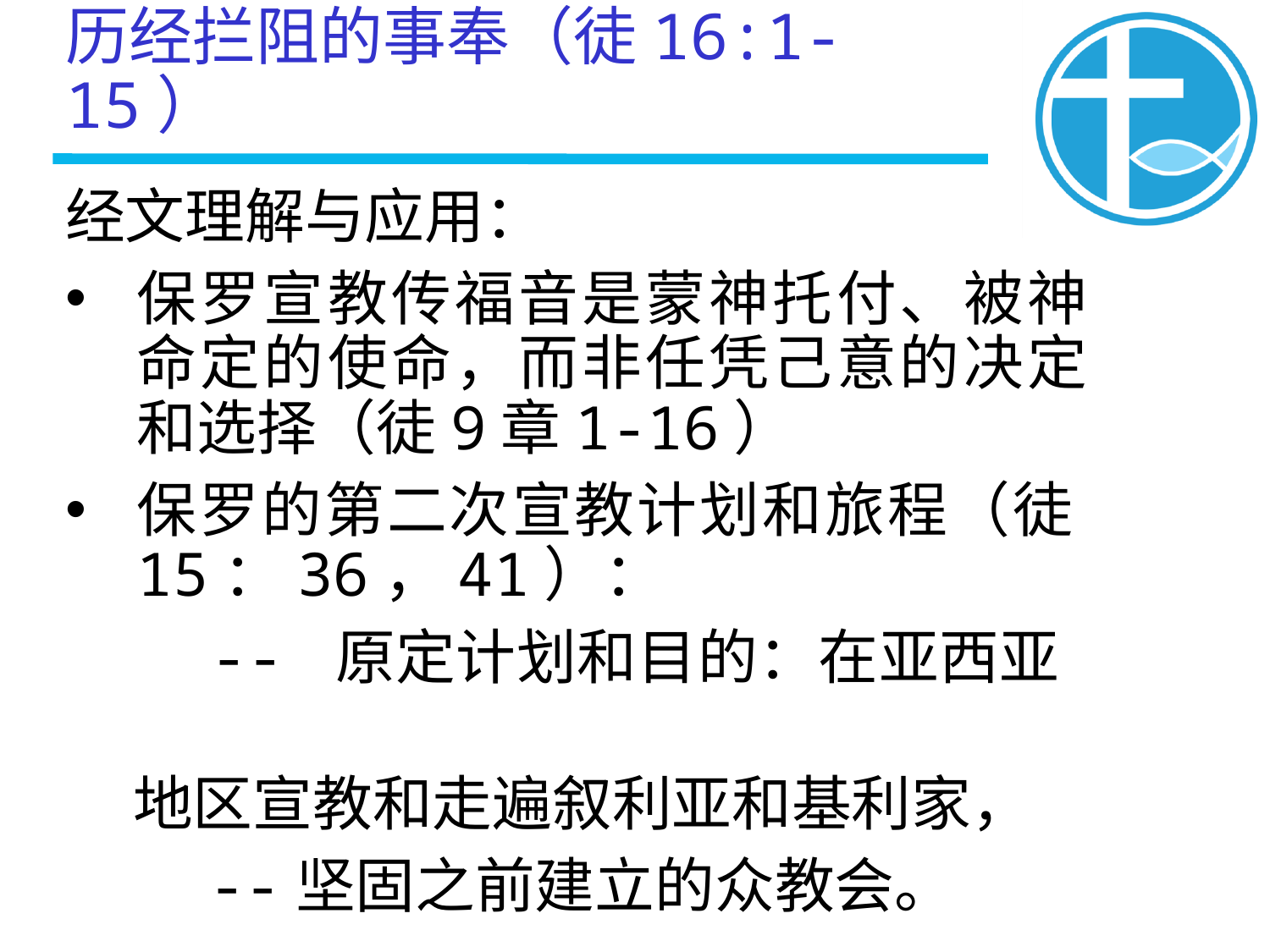

历经拦阻的事奉（徒16:1-15）
经文理解与应用：
保罗宣教传福音是蒙神托付、被神命定的使命，而非任凭己意的决定和选择（徒9章1-16）
保罗的第二次宣教计划和旅程（徒15：36，41）：
    -- 原定计划和目的：在亚西亚
    地区宣教和走遍叙利亚和基利家，
    --坚固之前建立的众教会。